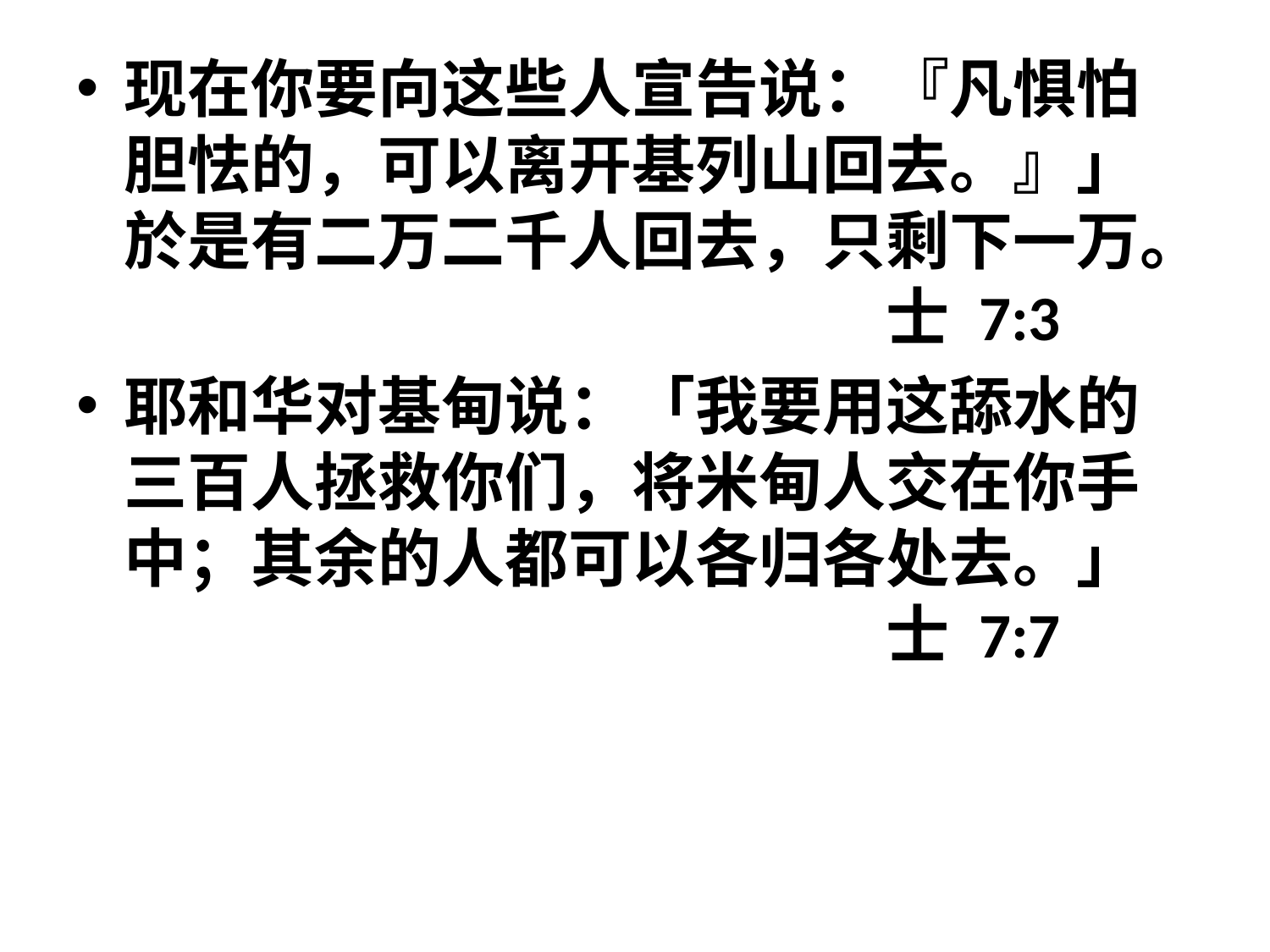

现在你要向这些人宣告说：『凡惧怕胆怯的，可以离开基列山回去。』」於是有二万二千人回去，只剩下一万。						士 7:3
耶和华对基甸说：「我要用这舔水的三百人拯救你们，将米甸人交在你手中；其余的人都可以各归各处去。」						士 7:7